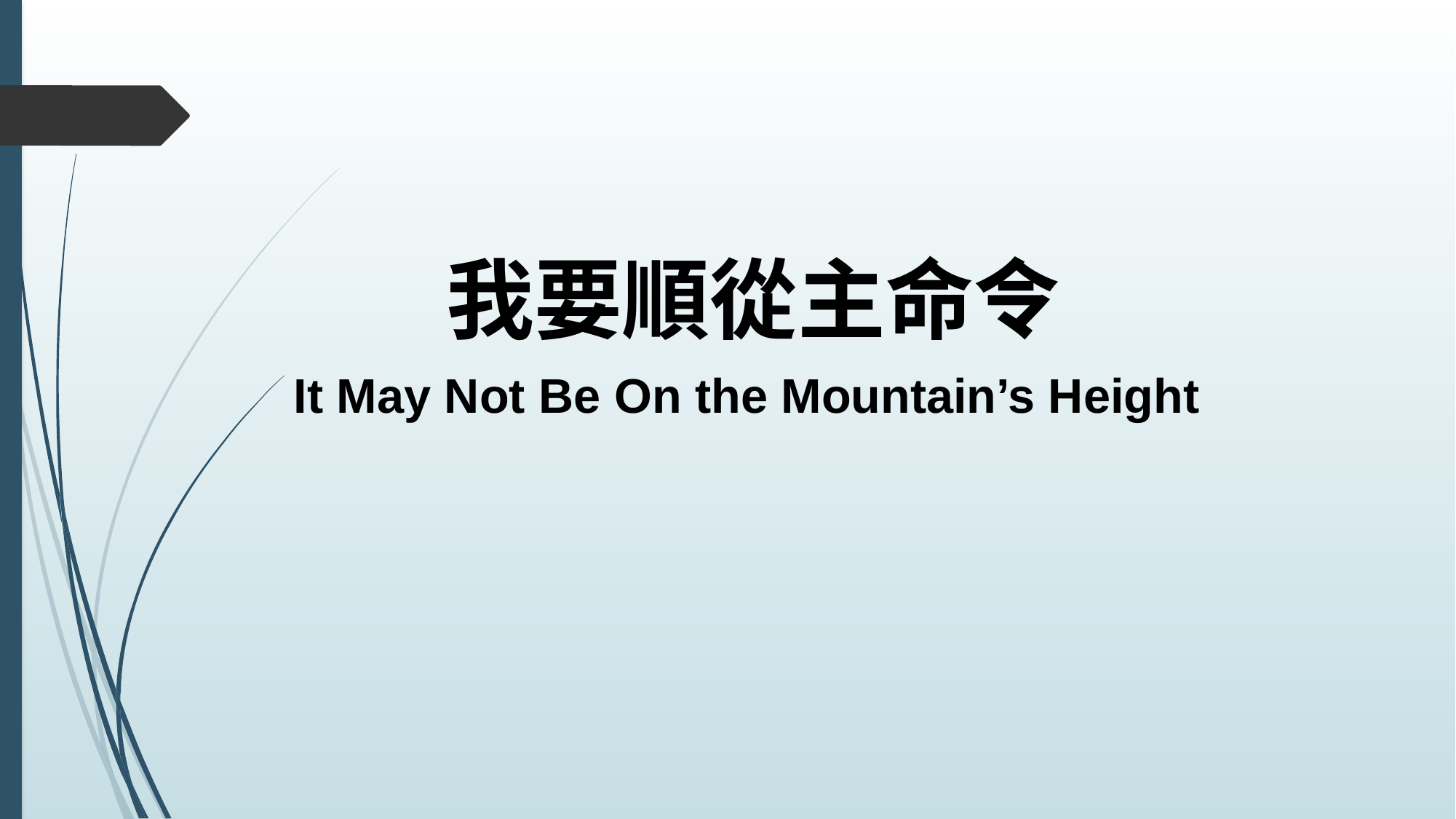

我要順從主命令
It May Not Be On the Mountain’s Height